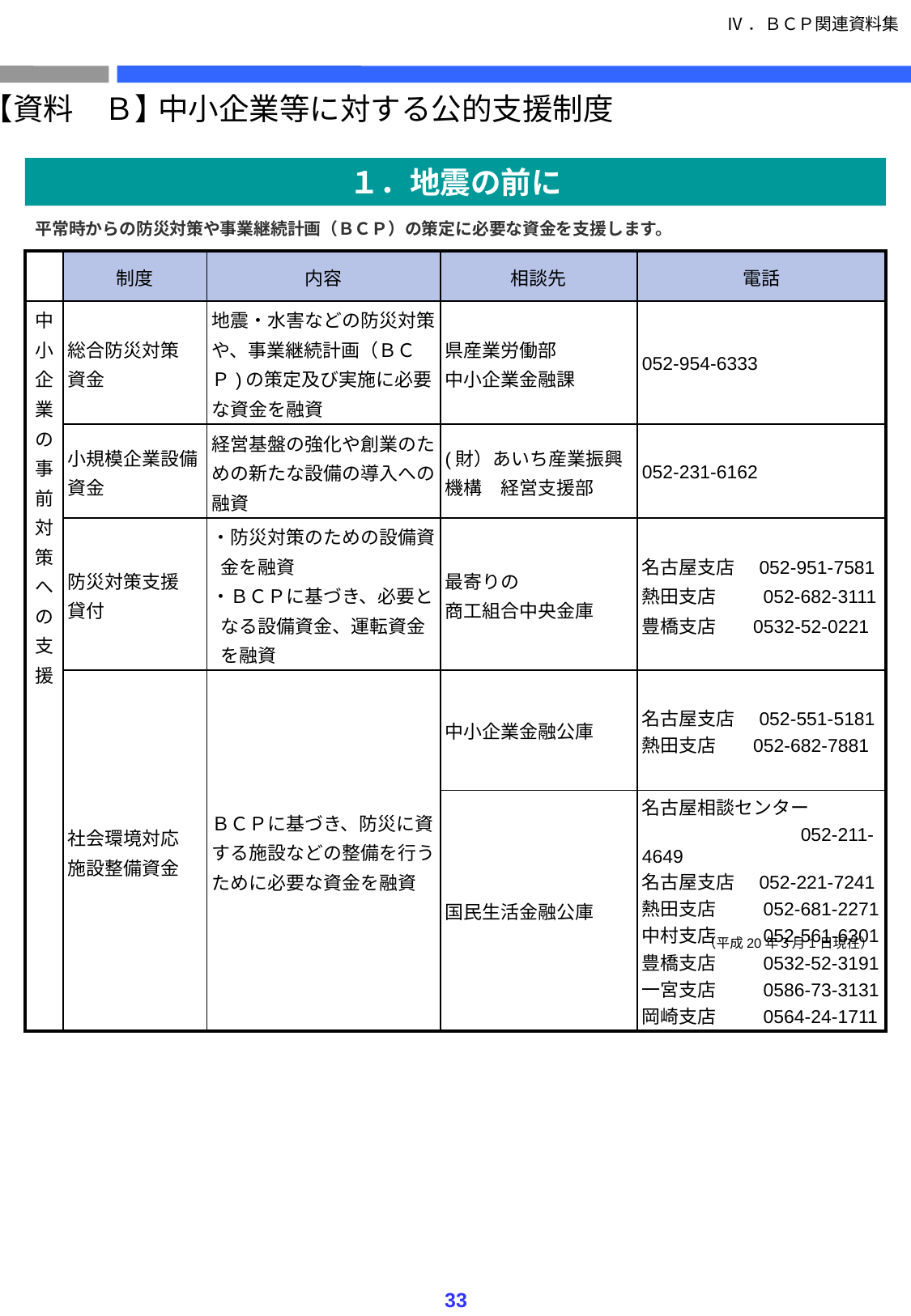

Ⅳ．ＢＣＰ関連資料集
【資料　Ｂ】
中小企業等に対する公的支援制度
１．地震の前に
平常時からの防災対策や事業継続計画（ＢＣＰ）の策定に必要な資金を支援します。
|  | 制度 | 内容 | 相談先 | 電話 |
| --- | --- | --- | --- | --- |
| 中小企業の事前対策への支援 | 総合防災対策 資金 | 地震・水害などの防災対策や、事業継続計画（ＢＣＰ)の策定及び実施に必要な資金を融資 | 県産業労働部 中小企業金融課 | 052-954-6333 |
|  | 小規模企業設備 資金 | 経営基盤の強化や創業のための新たな設備の導入への融資 | (財）あいち産業振興 機構　経営支援部 | 052-231-6162 |
|  | 防災対策支援 貸付 | ・防災対策のための設備資金を融資 ・ＢＣＰに基づき、必要となる設備資金、運転資金を融資 | 最寄りの 商工組合中央金庫 | 名古屋支店　052-951-7581 熱田支店　　 052-682-3111 豊橋支店　 0532-52-0221 |
|  | 社会環境対応 施設整備資金 | ＢＣＰに基づき、防災に資する施設などの整備を行うために必要な資金を融資 | 中小企業金融公庫 | 名古屋支店　052-551-5181 熱田支店　 052-682-7881 |
|  |  |  | 国民生活金融公庫 | 名古屋相談センター 　　　　　　　　 052-211-4649 名古屋支店　052-221-7241 熱田支店　　 052-681-2271 中村支店　　 052-561-6301 豊橋支店　　 0532-52-3191 一宮支店　　 0586-73-3131 岡崎支店　　 0564-24-1711 |
（平成20年３月1日現在）
33